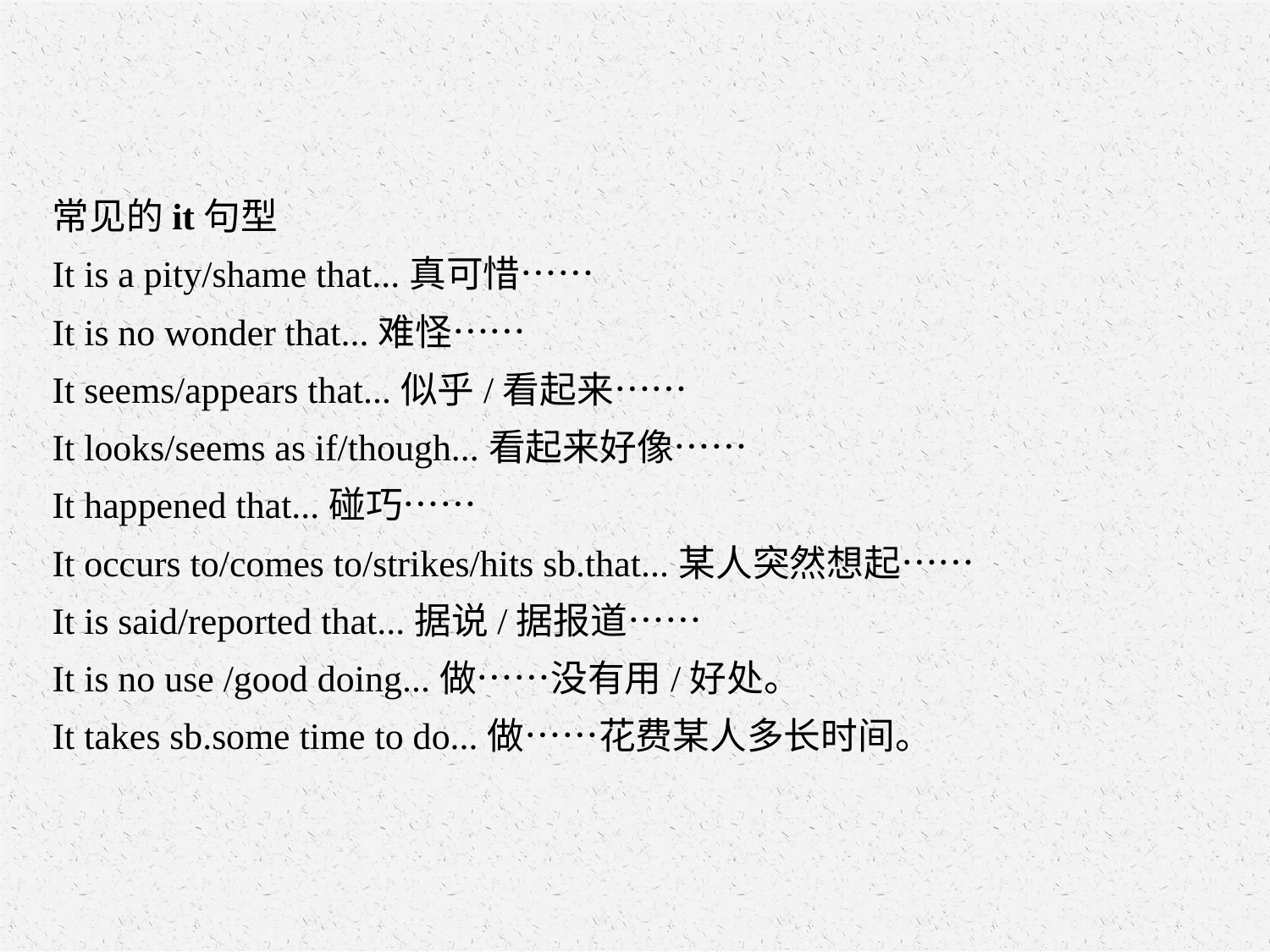

常见的it句型
It is a pity/shame that...真可惜……
It is no wonder that...难怪……
It seems/appears that...似乎/看起来……
It looks/seems as if/though...看起来好像……
It happened that...碰巧……
It occurs to/comes to/strikes/hits sb.that...某人突然想起……
It is said/reported that...据说/据报道……
It is no use /good doing...做……没有用/好处。
It takes sb.some time to do...做……花费某人多长时间。